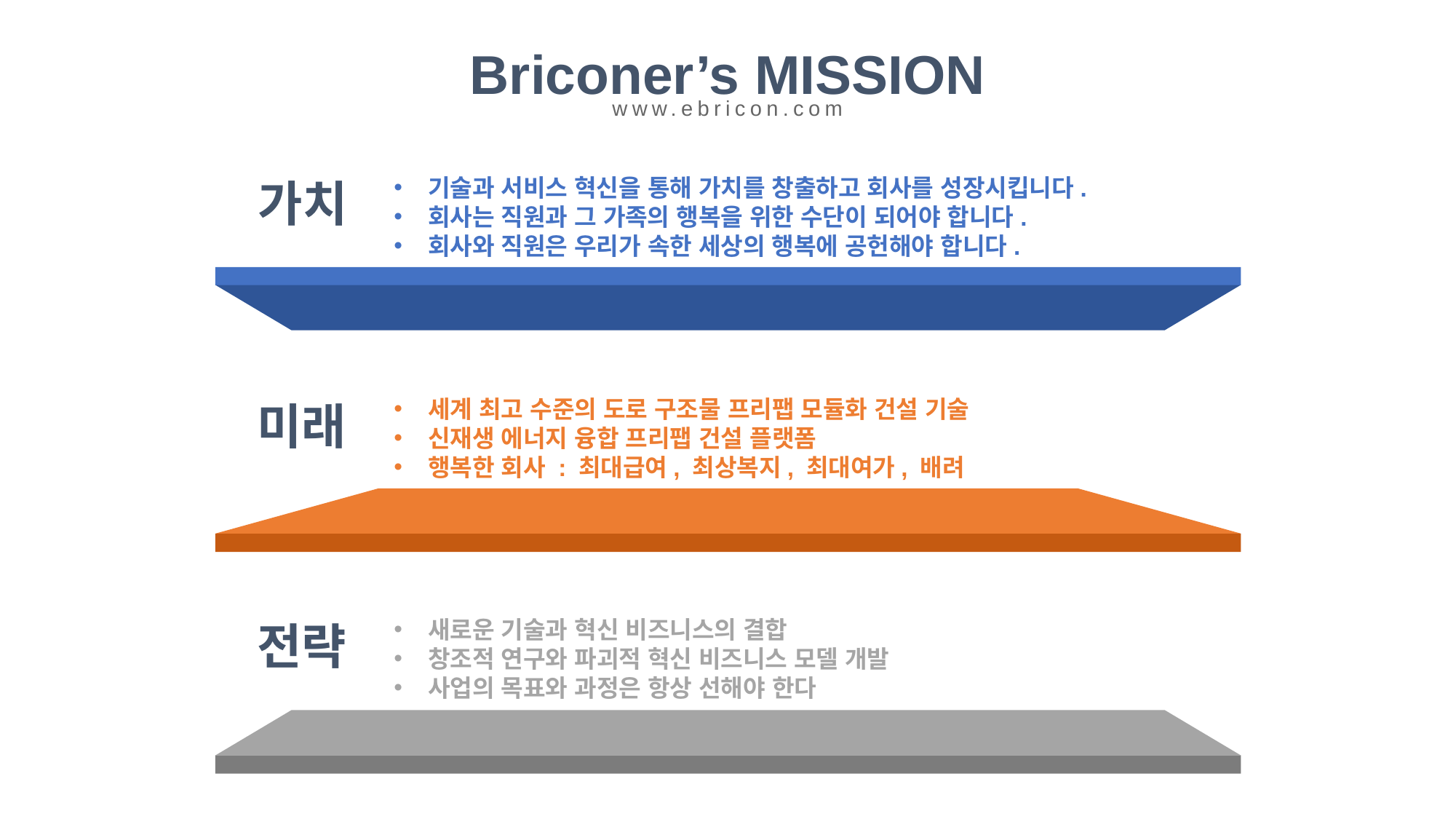

Briconer’s MISSION
www.ebricon.com
기술과 서비스 혁신을 통해 가치를 창출하고 회사를 성장시킵니다.
회사는 직원과 그 가족의 행복을 위한 수단이 되어야 합니다.
회사와 직원은 우리가 속한 세상의 행복에 공헌해야 합니다.
가치

세계 최고 수준의 도로 구조물 프리팹 모듈화 건설 기술
신재생 에너지 융합 프리팹 건설 플랫폼
행복한 회사 : 최대급여, 최상복지, 최대여가, 배려
미래

새로운 기술과 혁신 비즈니스의 결합
창조적 연구와 파괴적 혁신 비즈니스 모델 개발
사업의 목표와 과정은 항상 선해야 한다
전략